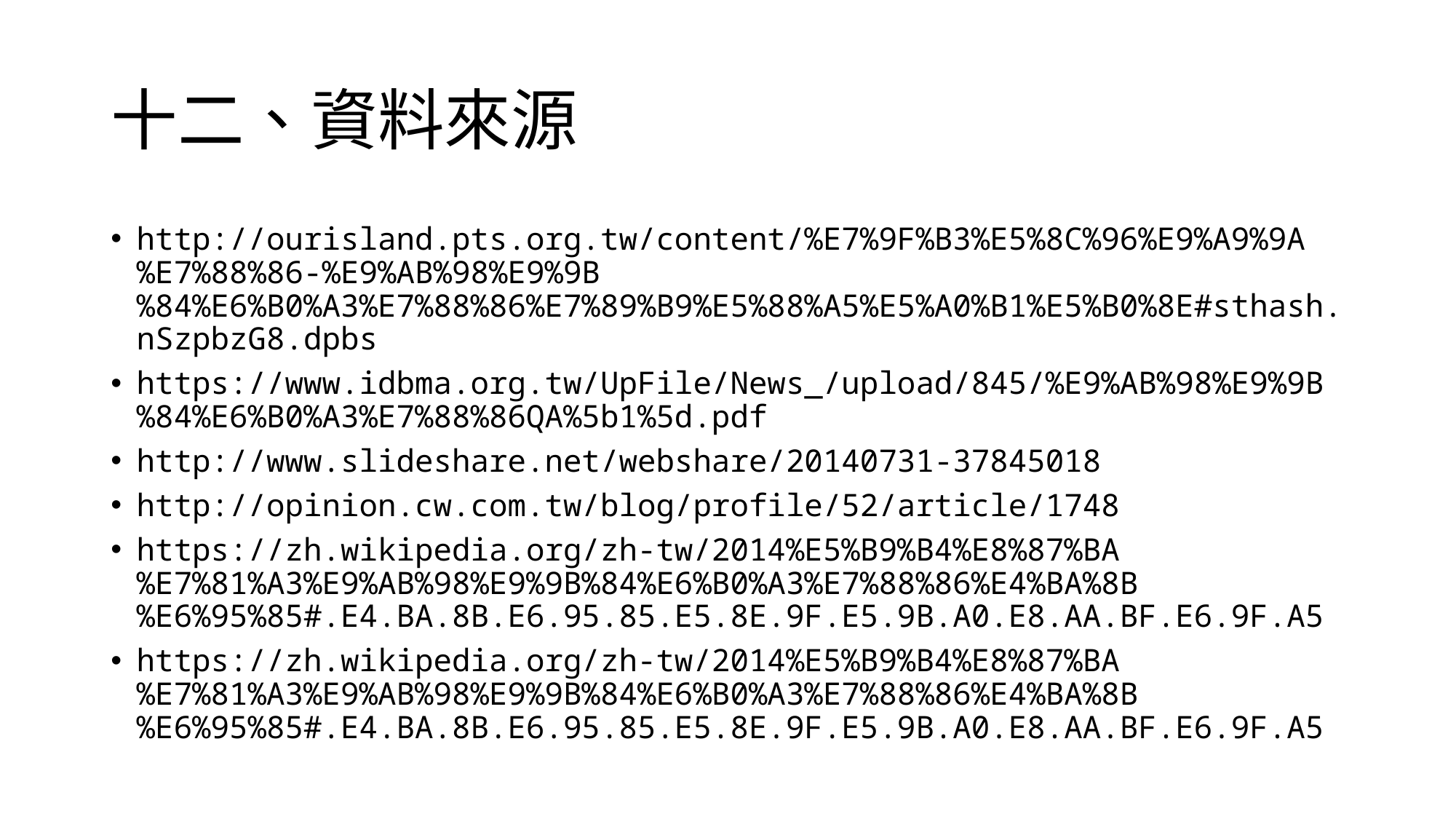

# 十二、資料來源
http://ourisland.pts.org.tw/content/%E7%9F%B3%E5%8C%96%E9%A9%9A%E7%88%86-%E9%AB%98%E9%9B%84%E6%B0%A3%E7%88%86%E7%89%B9%E5%88%A5%E5%A0%B1%E5%B0%8E#sthash.nSzpbzG8.dpbs
https://www.idbma.org.tw/UpFile/News_/upload/845/%E9%AB%98%E9%9B%84%E6%B0%A3%E7%88%86QA%5b1%5d.pdf
http://www.slideshare.net/webshare/20140731-37845018
http://opinion.cw.com.tw/blog/profile/52/article/1748
https://zh.wikipedia.org/zh-tw/2014%E5%B9%B4%E8%87%BA%E7%81%A3%E9%AB%98%E9%9B%84%E6%B0%A3%E7%88%86%E4%BA%8B%E6%95%85#.E4.BA.8B.E6.95.85.E5.8E.9F.E5.9B.A0.E8.AA.BF.E6.9F.A5
https://zh.wikipedia.org/zh-tw/2014%E5%B9%B4%E8%87%BA%E7%81%A3%E9%AB%98%E9%9B%84%E6%B0%A3%E7%88%86%E4%BA%8B%E6%95%85#.E4.BA.8B.E6.95.85.E5.8E.9F.E5.9B.A0.E8.AA.BF.E6.9F.A5